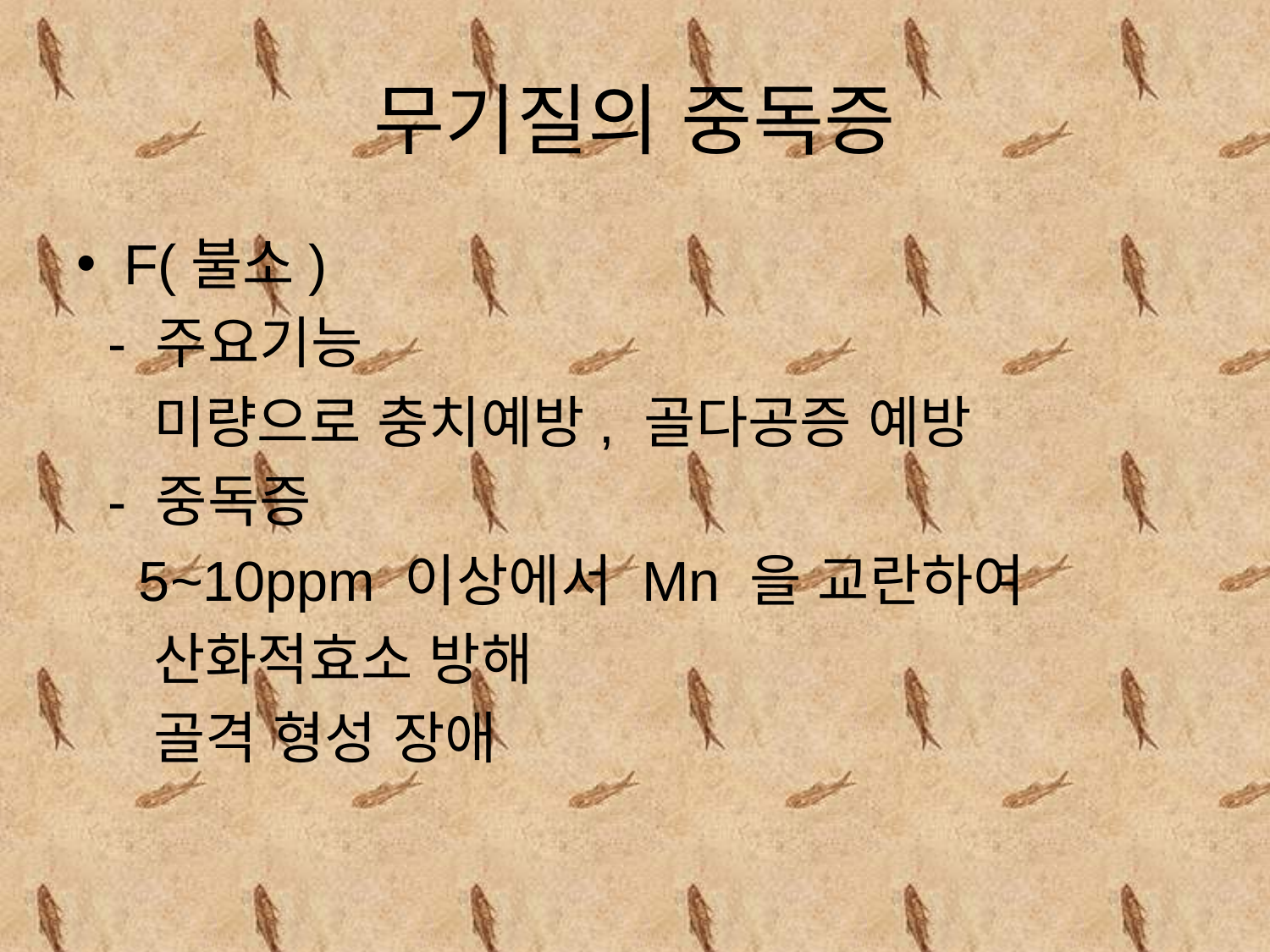

# 무기질의 중독증
F(불소)
  - 주요기능
    미량으로 충치예방, 골다공증 예방
  - 중독증
    5~10ppm 이상에서 Mn 을 교란하여
    산화적효소 방해
    골격 형성 장애